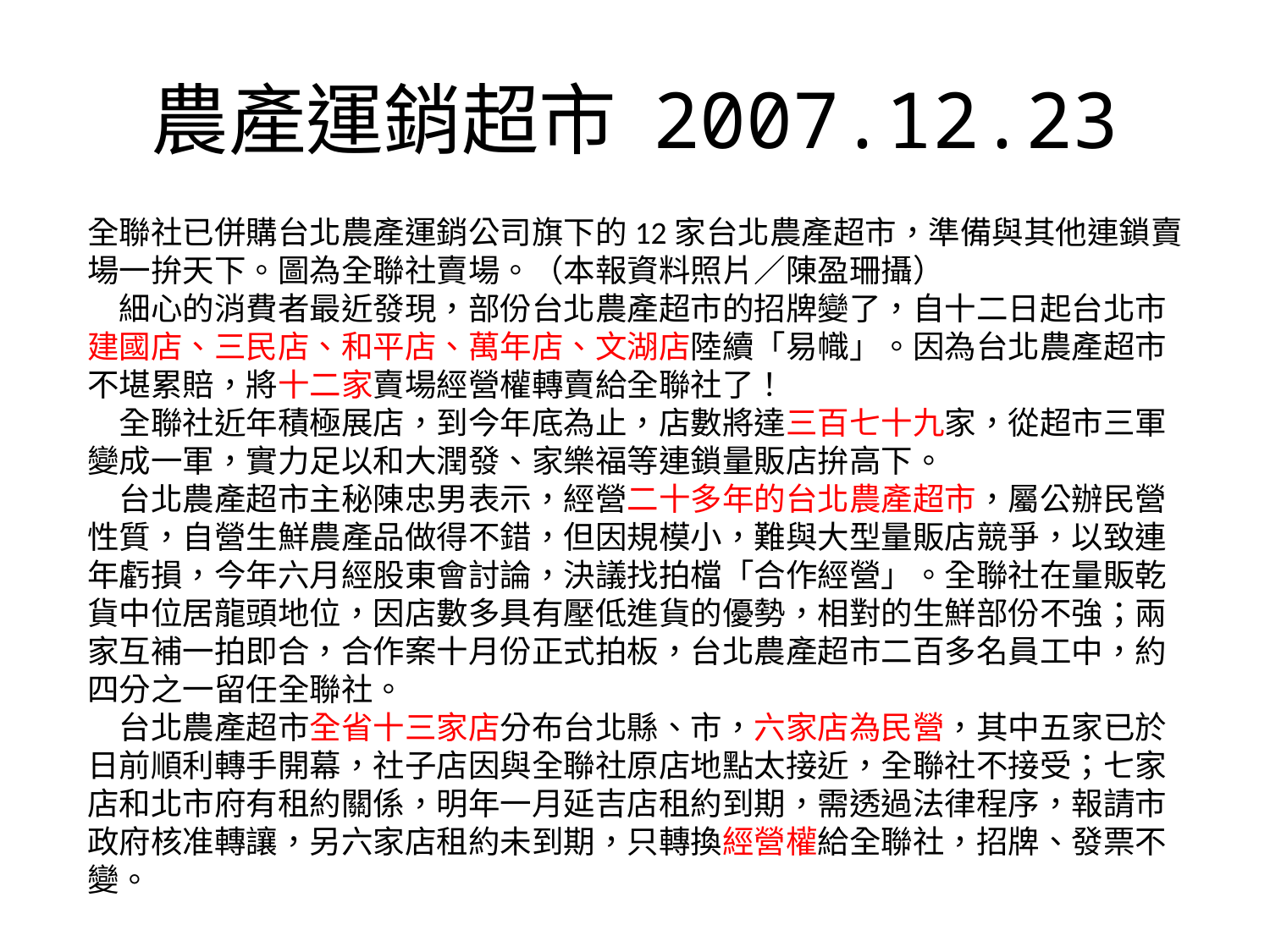

# 農產運銷超市 2007.12.23
全聯社已併購台北農產運銷公司旗下的12家台北農產超市，準備與其他連鎖賣場一拚天下。圖為全聯社賣場。（本報資料照片／陳盈珊攝）
　細心的消費者最近發現，部份台北農產超市的招牌變了，自十二日起台北市建國店、三民店、和平店、萬年店、文湖店陸續「易幟」。因為台北農產超市不堪累賠，將十二家賣場經營權轉賣給全聯社了！
　全聯社近年積極展店，到今年底為止，店數將達三百七十九家，從超市三軍變成一軍，實力足以和大潤發、家樂福等連鎖量販店拚高下。
　台北農產超市主秘陳忠男表示，經營二十多年的台北農產超市，屬公辦民營性質，自營生鮮農產品做得不錯，但因規模小，難與大型量販店競爭，以致連年虧損，今年六月經股東會討論，決議找拍檔「合作經營」。全聯社在量販乾貨中位居龍頭地位，因店數多具有壓低進貨的優勢，相對的生鮮部份不強；兩家互補一拍即合，合作案十月份正式拍板，台北農產超市二百多名員工中，約四分之一留任全聯社。
　台北農產超市全省十三家店分布台北縣、市，六家店為民營，其中五家已於日前順利轉手開幕，社子店因與全聯社原店地點太接近，全聯社不接受；七家店和北市府有租約關係，明年一月延吉店租約到期，需透過法律程序，報請市政府核准轉讓，另六家店租約未到期，只轉換經營權給全聯社，招牌、發票不變。